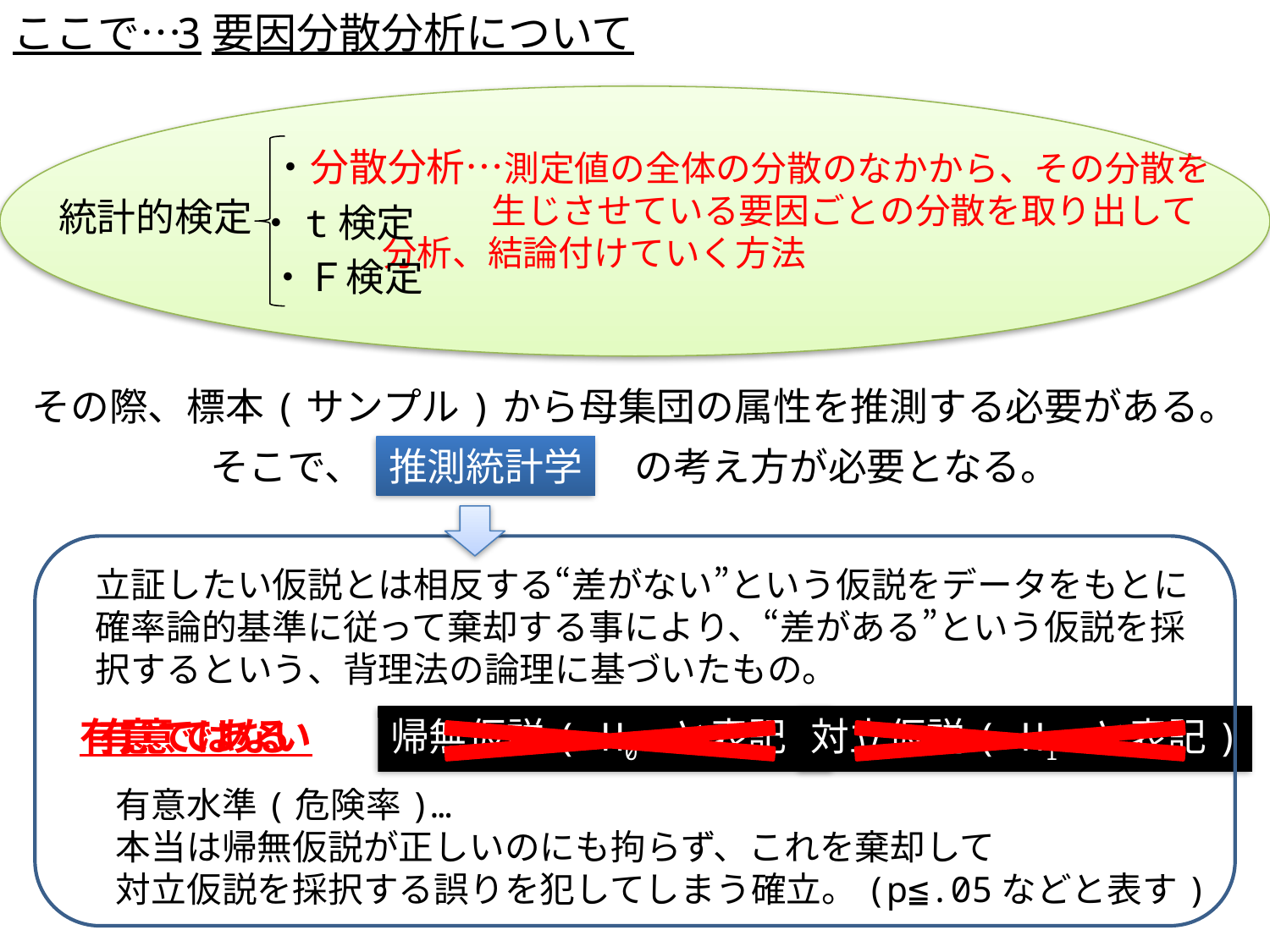

3要因分散分析について
ここで…

・分散分析…測定値の全体の分散のなかから、その分散を
　　　　　　 生じさせている要因ごとの分散を取り出して
             分析、結論付けていく方法
統計的検定
・t検定
・Ｆ検定
その際、標本(サンプル)から母集団の属性を推測する必要がある。
そこで、　　　　　　　の考え方が必要となる。
推測統計学

立証したい仮説とは相反する“差がない”という仮説をデータをもとに
確率論的基準に従って棄却する事により、“差がある”という仮説を採
択するという、背理法の論理に基づいたもの。
有意である
対立仮説( H1 と表記)
帰無仮説( H0 と表記)
有意ではない

有意水準(危険率)…
本当は帰無仮説が正しいのにも拘らず、これを棄却して
対立仮説を採択する誤りを犯してしまう確立。(p≦.05などと表す)